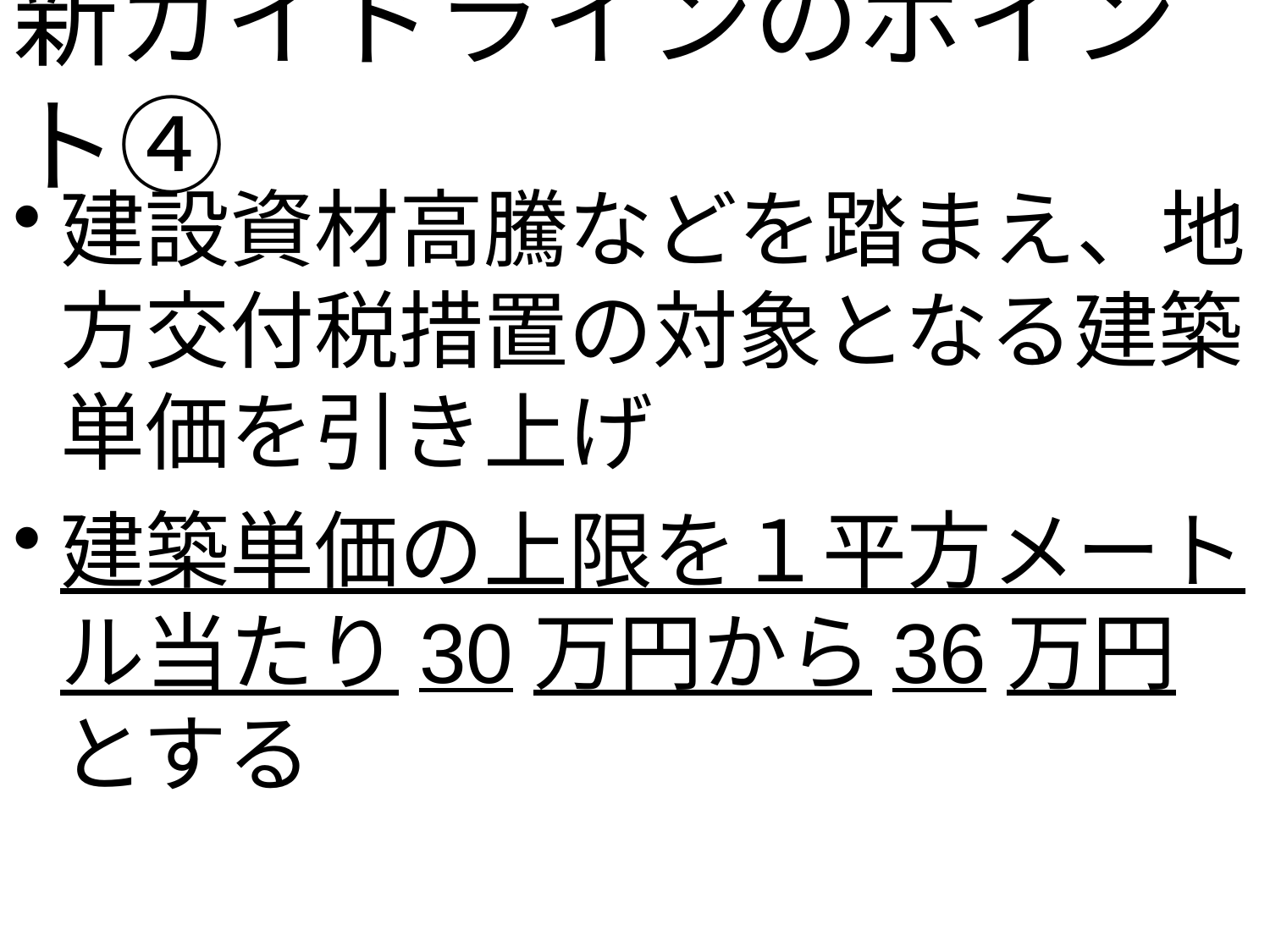

# 新ガイドラインのポイント④
建設資材高騰などを踏まえ、地方交付税措置の対象となる建築単価を引き上げ
建築単価の上限を１平方メートル当たり30万円から36万円とする